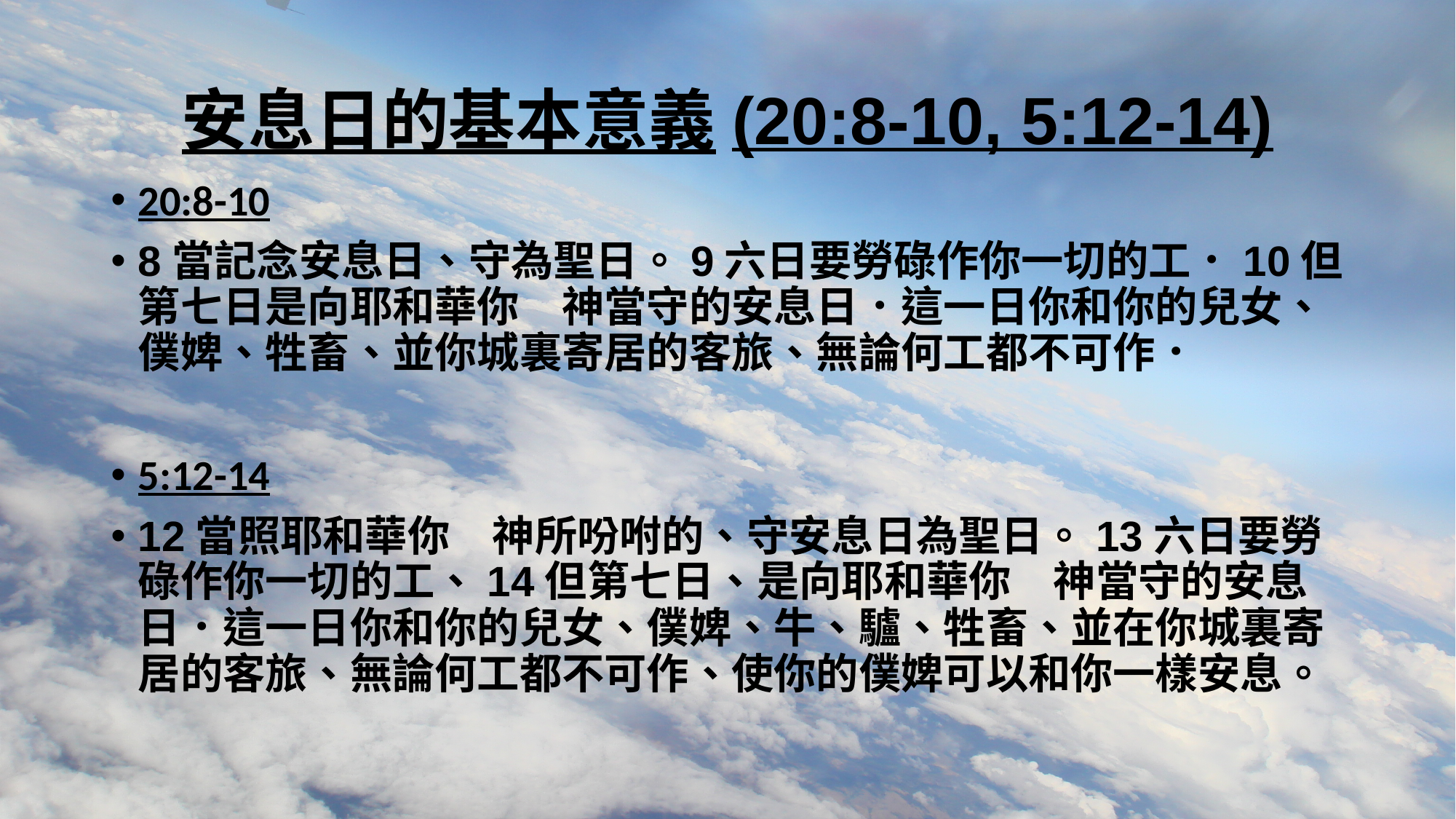

# 安息日的基本意義(20:8-10, 5:12-14)
20:8-10
8當記念安息日、守為聖日。9六日要勞碌作你一切的工．10但第七日是向耶和華你　神當守的安息日．這一日你和你的兒女、僕婢、牲畜、並你城裏寄居的客旅、無論何工都不可作．

5:12-14
12當照耶和華你　神所吩咐的、守安息日為聖日。13六日要勞碌作你一切的工、14但第七日、是向耶和華你　神當守的安息日．這一日你和你的兒女、僕婢、牛、驢、牲畜、並在你城裏寄居的客旅、無論何工都不可作、使你的僕婢可以和你一樣安息。